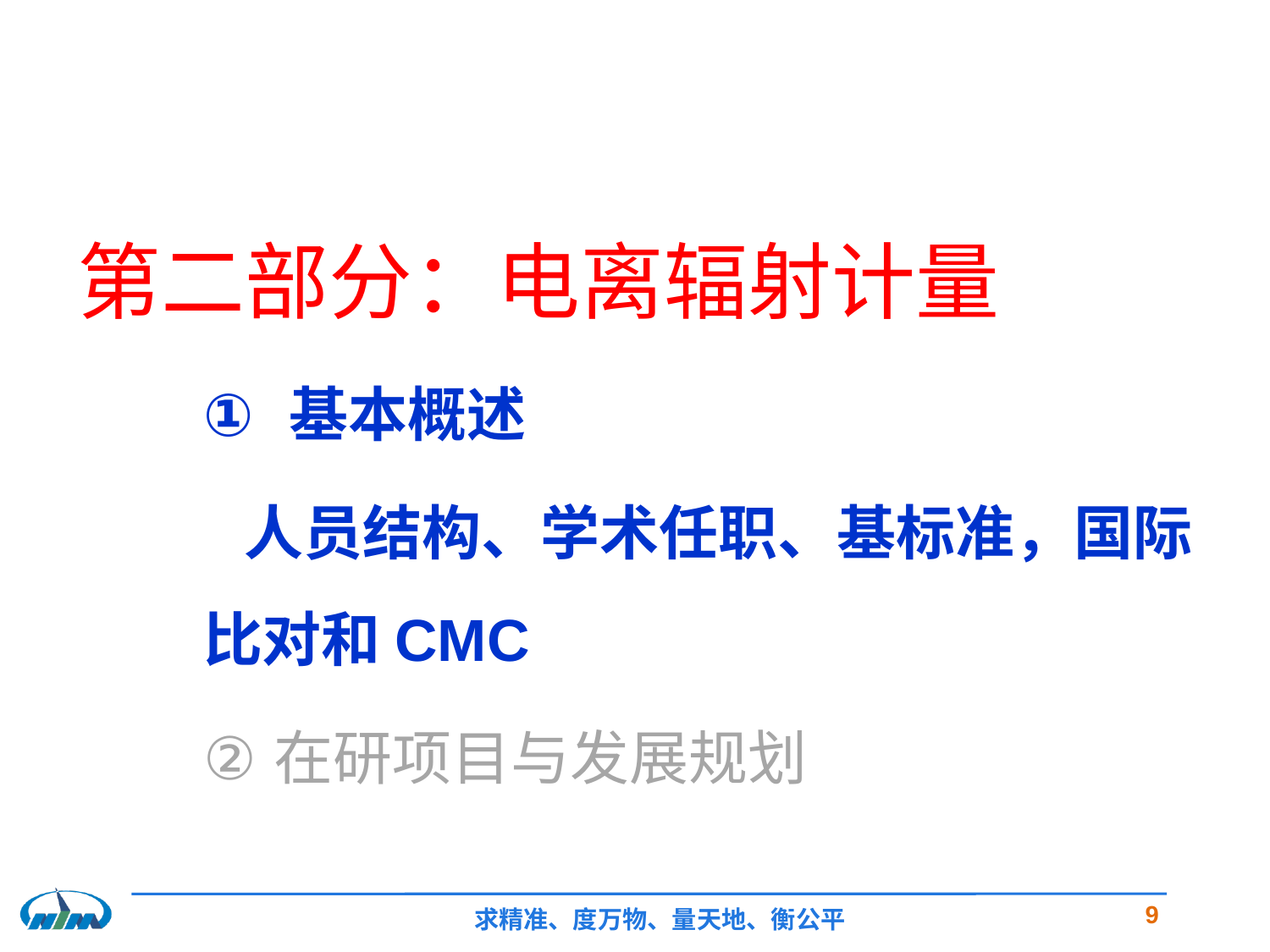

第二部分：电离辐射计量
 基本概述
  人员结构、学术任职、基标准，国际比对和CMC
在研项目与发展规划